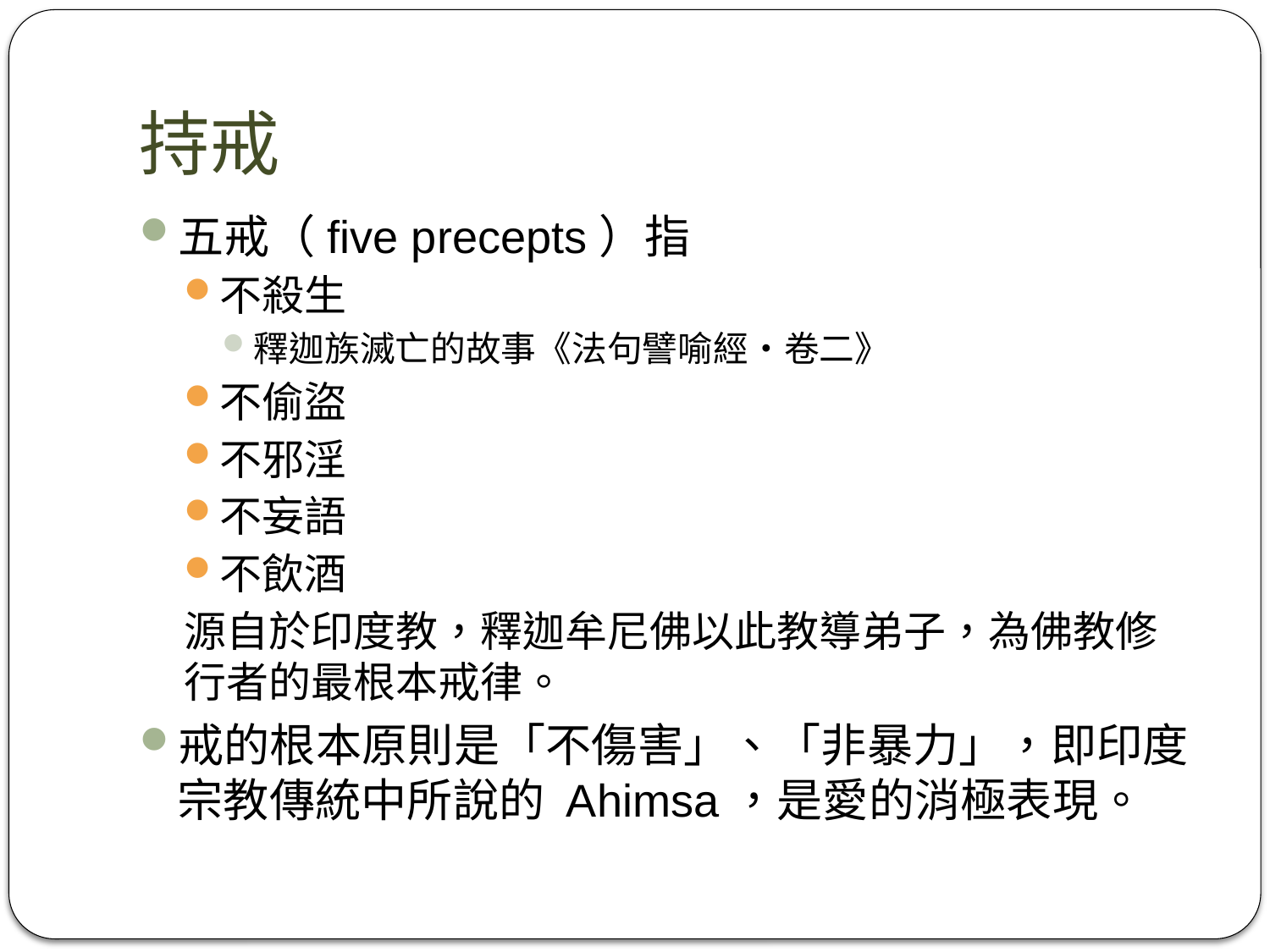

# 持戒
五戒（five precepts）指
不殺生
釋迦族滅亡的故事《法句譬喻經‧卷二》
不偷盜
不邪淫
不妄語
不飲酒
源自於印度教，釋迦牟尼佛以此教導弟子，為佛教修行者的最根本戒律。
戒的根本原則是「不傷害」、「非暴力」，即印度宗教傳統中所說的 Ahimsa，是愛的消極表現。